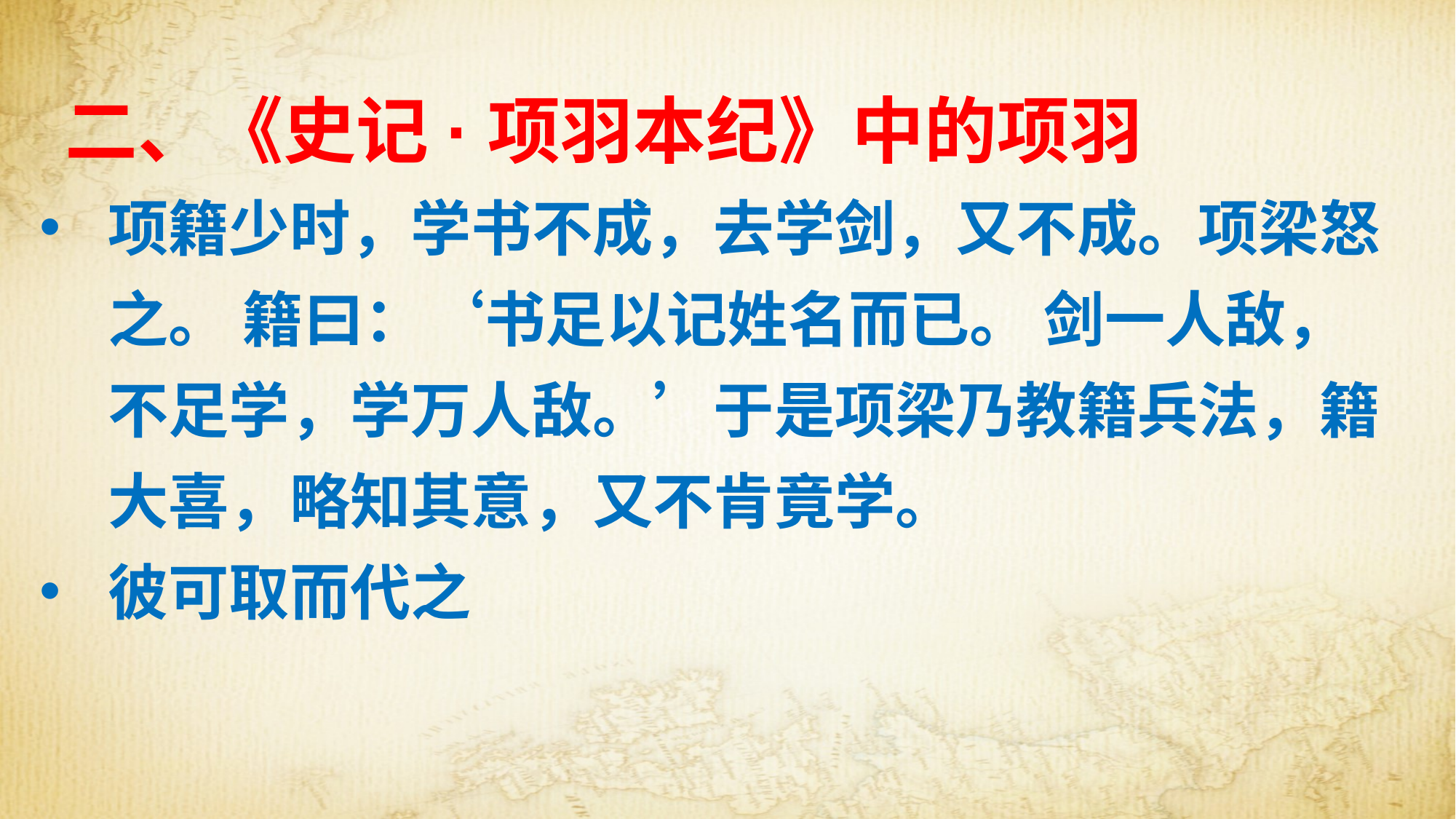

二、《史记·项羽本纪》中的项羽
项籍少时，学书不成，去学剑，又不成。项梁怒之。 籍曰：‘书足以记姓名而已。 剑一人敌，不足学，学万人敌。’于是项梁乃教籍兵法，籍大喜，略知其意，又不肯竟学。
彼可取而代之